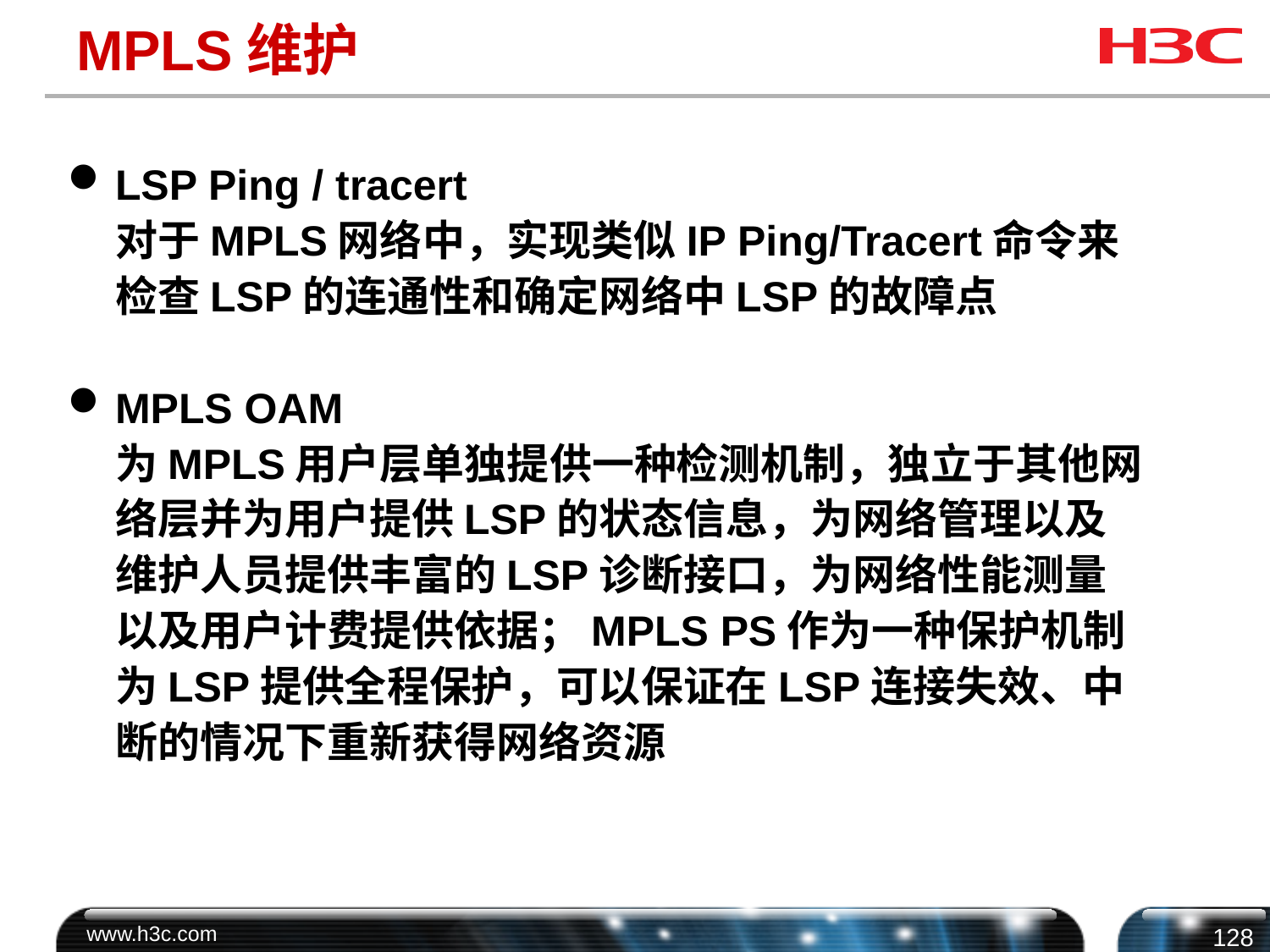

# MPLS维护
LSP Ping / tracert
	对于MPLS网络中，实现类似IP Ping/Tracert命令来检查LSP的连通性和确定网络中LSP的故障点

MPLS OAM
	为MPLS用户层单独提供一种检测机制，独立于其他网络层并为用户提供LSP的状态信息，为网络管理以及维护人员提供丰富的LSP诊断接口，为网络性能测量以及用户计费提供依据；MPLS PS作为一种保护机制为LSP提供全程保护，可以保证在LSP连接失效、中断的情况下重新获得网络资源